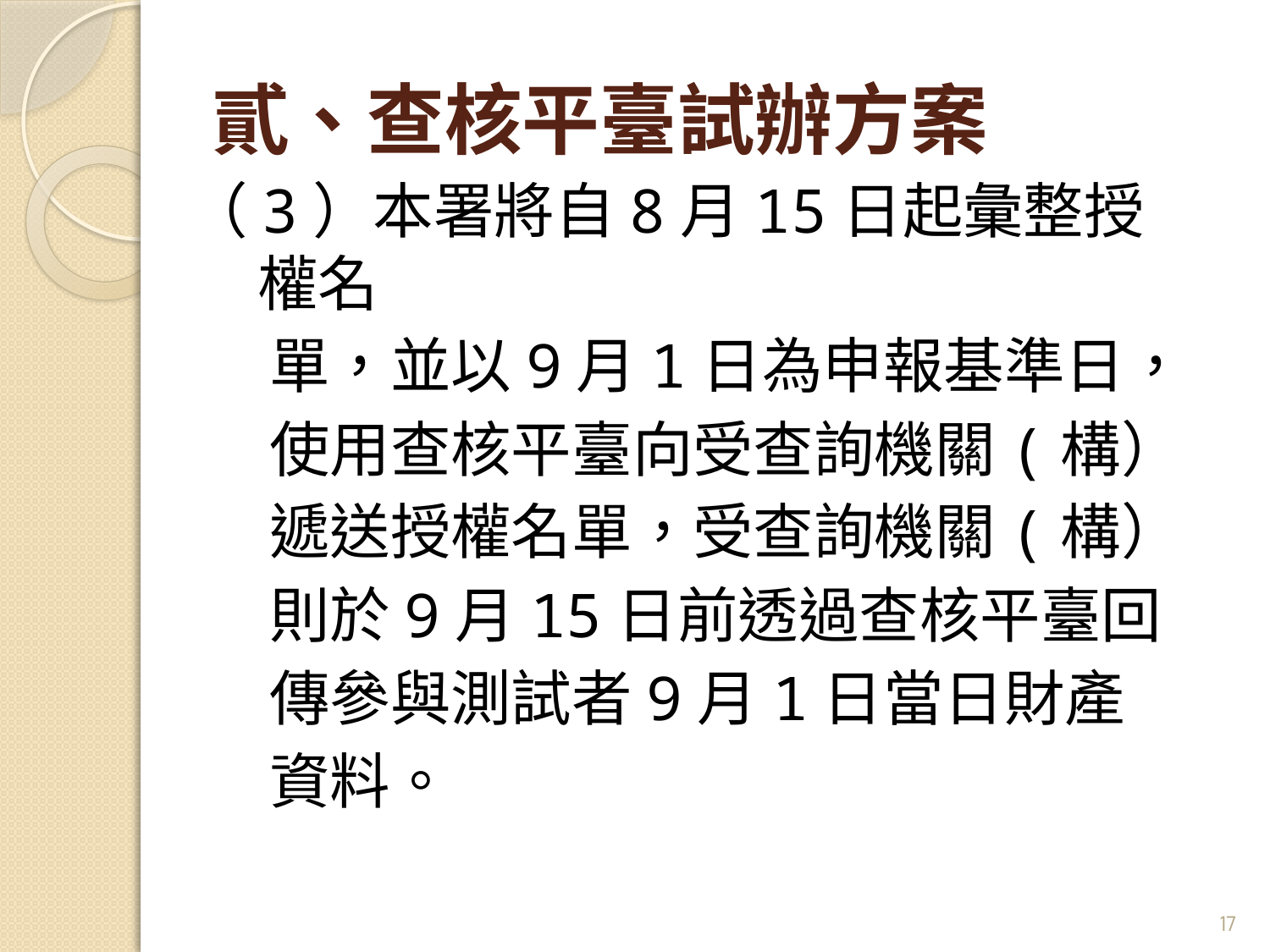

# 貳、查核平臺試辦方案
（3）本署將自8月15日起彙整授權名
     單，並以9月1日為申報基準日，
     使用查核平臺向受查詢機關(構）
     遞送授權名單，受查詢機關(構）
     則於9月15日前透過查核平臺回
     傳參與測試者9月1日當日財產
     資料。

17